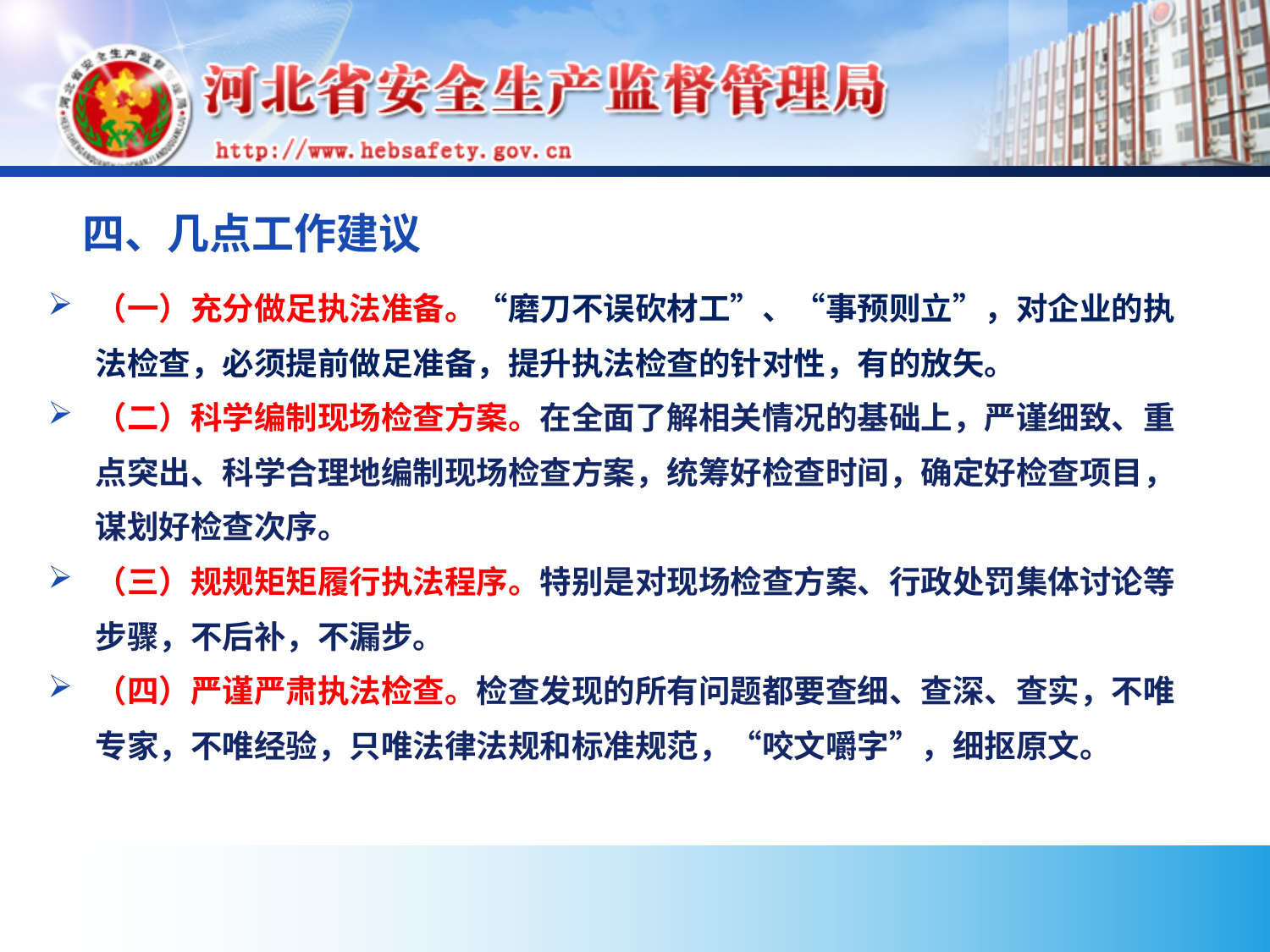

# 四、几点工作建议
（一）充分做足执法准备。“磨刀不误砍材工”、“事预则立”，对企业的执法检查，必须提前做足准备，提升执法检查的针对性，有的放矢。
（二）科学编制现场检查方案。在全面了解相关情况的基础上，严谨细致、重点突出、科学合理地编制现场检查方案，统筹好检查时间，确定好检查项目，谋划好检查次序。
（三）规规矩矩履行执法程序。特别是对现场检查方案、行政处罚集体讨论等步骤，不后补，不漏步。
（四）严谨严肃执法检查。检查发现的所有问题都要查细、查深、查实，不唯专家，不唯经验，只唯法律法规和标准规范，“咬文嚼字”，细抠原文。